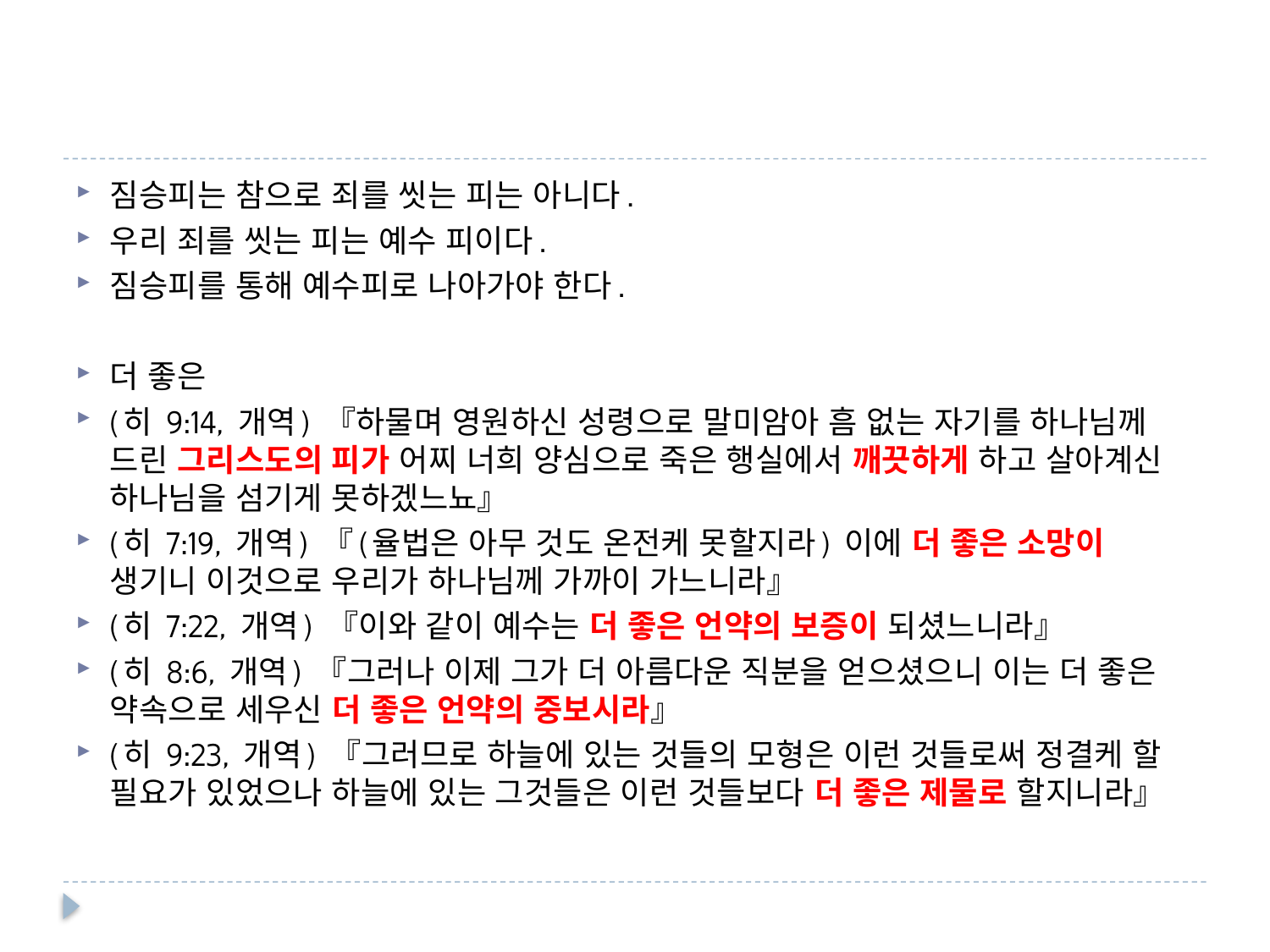

#
짐승피는 참으로 죄를 씻는 피는 아니다.
우리 죄를 씻는 피는 예수 피이다.
짐승피를 통해 예수피로 나아가야 한다.

더 좋은
(히 9:14, 개역) 『하물며 영원하신 성령으로 말미암아 흠 없는 자기를 하나님께 드린 그리스도의 피가 어찌 너희 양심으로 죽은 행실에서 깨끗하게 하고 살아계신 하나님을 섬기게 못하겠느뇨』
(히 7:19, 개역) 『(율법은 아무 것도 온전케 못할지라) 이에 더 좋은 소망이 생기니 이것으로 우리가 하나님께 가까이 가느니라』
(히 7:22, 개역) 『이와 같이 예수는 더 좋은 언약의 보증이 되셨느니라』
(히 8:6, 개역) 『그러나 이제 그가 더 아름다운 직분을 얻으셨으니 이는 더 좋은 약속으로 세우신 더 좋은 언약의 중보시라』
(히 9:23, 개역) 『그러므로 하늘에 있는 것들의 모형은 이런 것들로써 정결케 할 필요가 있었으나 하늘에 있는 그것들은 이런 것들보다 더 좋은 제물로 할지니라』